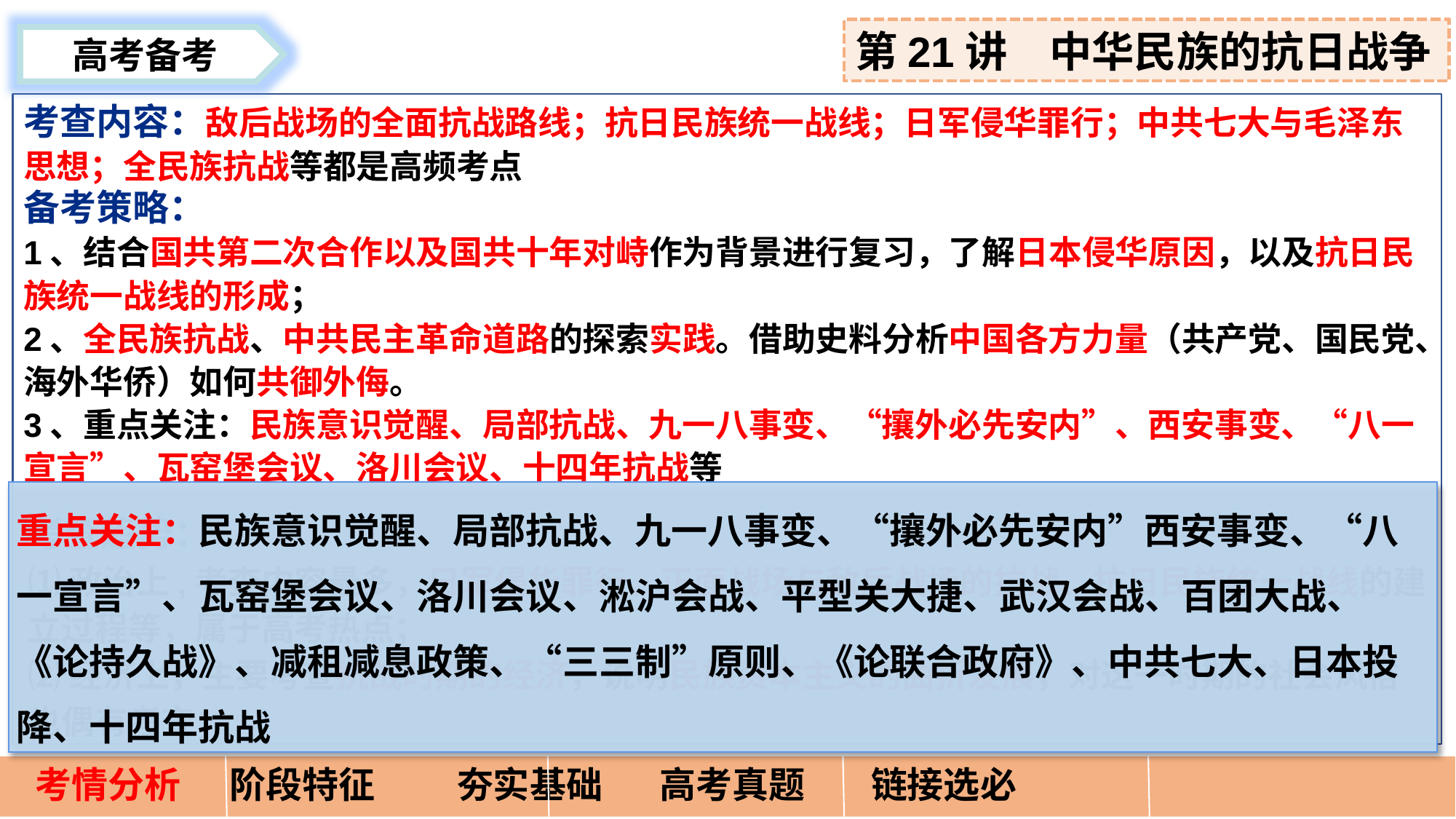

第21讲　中华民族的抗日战争
高考备考
考查内容：敌后战场的全面抗战路线；抗日民族统一战线；日军侵华罪行；中共七大与毛泽东思想；全民族抗战等都是高频考点
备考策略：
1、结合国共第二次合作以及国共十年对峙作为背景进行复习，了解日本侵华原因，以及抗日民族统一战线的形成；
2、全民族抗战、中共民主革命道路的探索实践。借助史料分析中国各方力量（共产党、国民党、海外华侨）如何共御外侮。
3、重点关注：民族意识觉醒、局部抗战、九一八事变、“攘外必先安内”、西安事变、“八一宣言”、瓦窑堡会议、洛川会议、十四年抗战等
重点关注：民族意识觉醒、局部抗战、九一八事变、“攘外必先安内”西安事变、“八一宣言”、瓦窑堡会议、洛川会议、淞沪会战、平型关大捷、武汉会战、百团大战、《论持久战》、减租减息政策、“三三制”原则、《论联合政府》、中共七大、日本投降、十四年抗战
考查趋势：
⑴政治上,考查内容最多，日军侵华罪行、正面战场与敌后战场的抗战、抗日民族统一战线的建立过程等，属于高考热点；
⑵经济上，主要考查抗战时期的经济，说明民族资本主义的曲折发展，对这一时期的社会风俗也偶有考查；
  考情分析      阶段特征          夯实基础       高考真题        链接选必